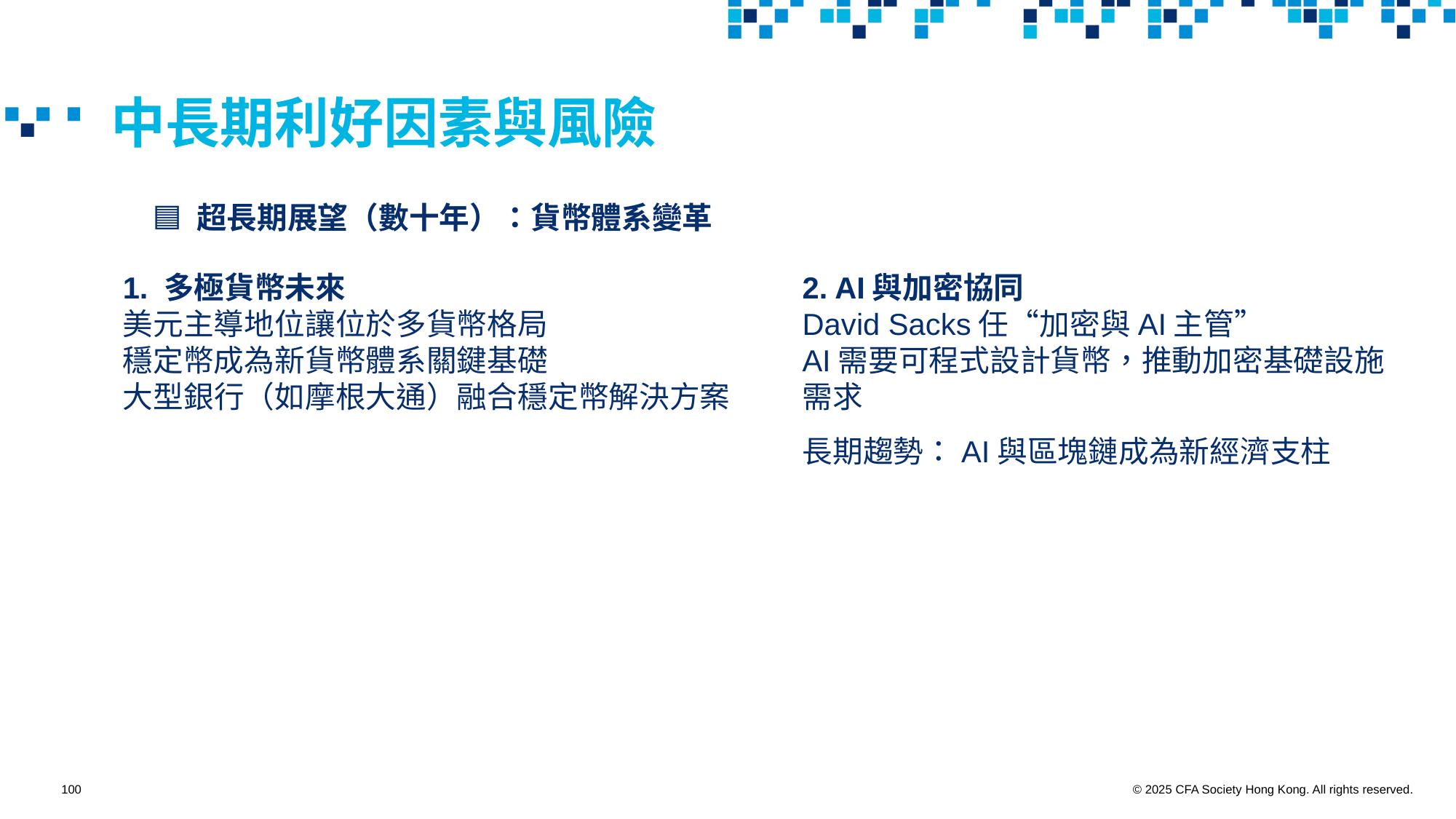

# 中長期利好因素與風險
🟦 超長期展望（數十年）：貨幣體系變革
2. AI與加密協同
David Sacks任“加密與AI主管”
AI需要可程式設計貨幣，推動加密基礎設施需求
長期趨勢：AI與區塊鏈成為新經濟支柱
1. 多極貨幣未來
美元主導地位讓位於多貨幣格局
穩定幣成為新貨幣體系關鍵基礎
大型銀行（如摩根大通）融合穩定幣解決方案

100
© 2025 CFA Society Hong Kong. All rights reserved.